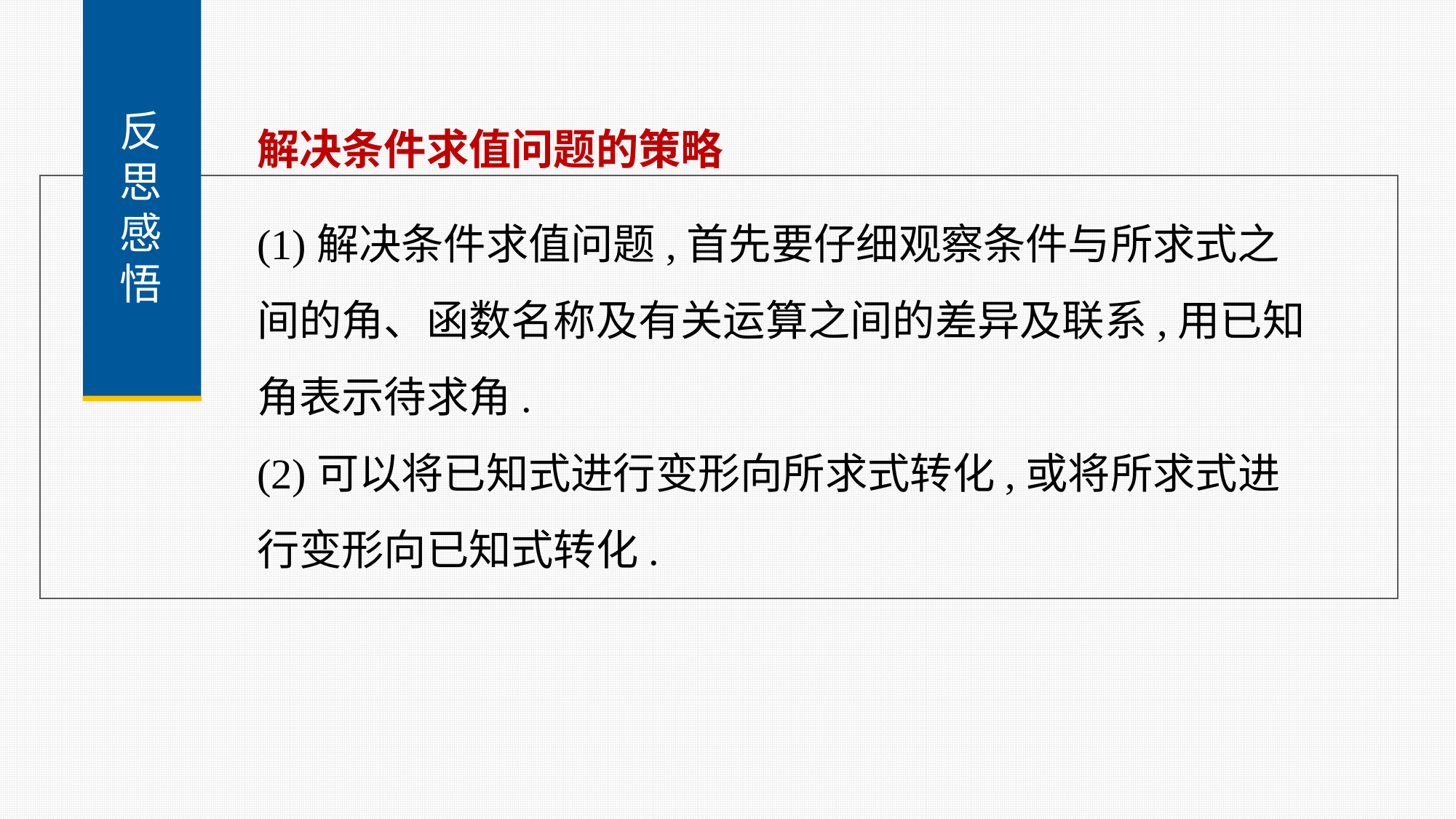

反
思
感
悟

解决条件求值问题的策略

(1)解决条件求值问题,首先要仔细观察条件与所求式之间的角、函数名称及有关运算之间的差异及联系,用已知角表示待求角.
(2)可以将已知式进行变形向所求式转化,或将所求式进行变形向已知式转化.